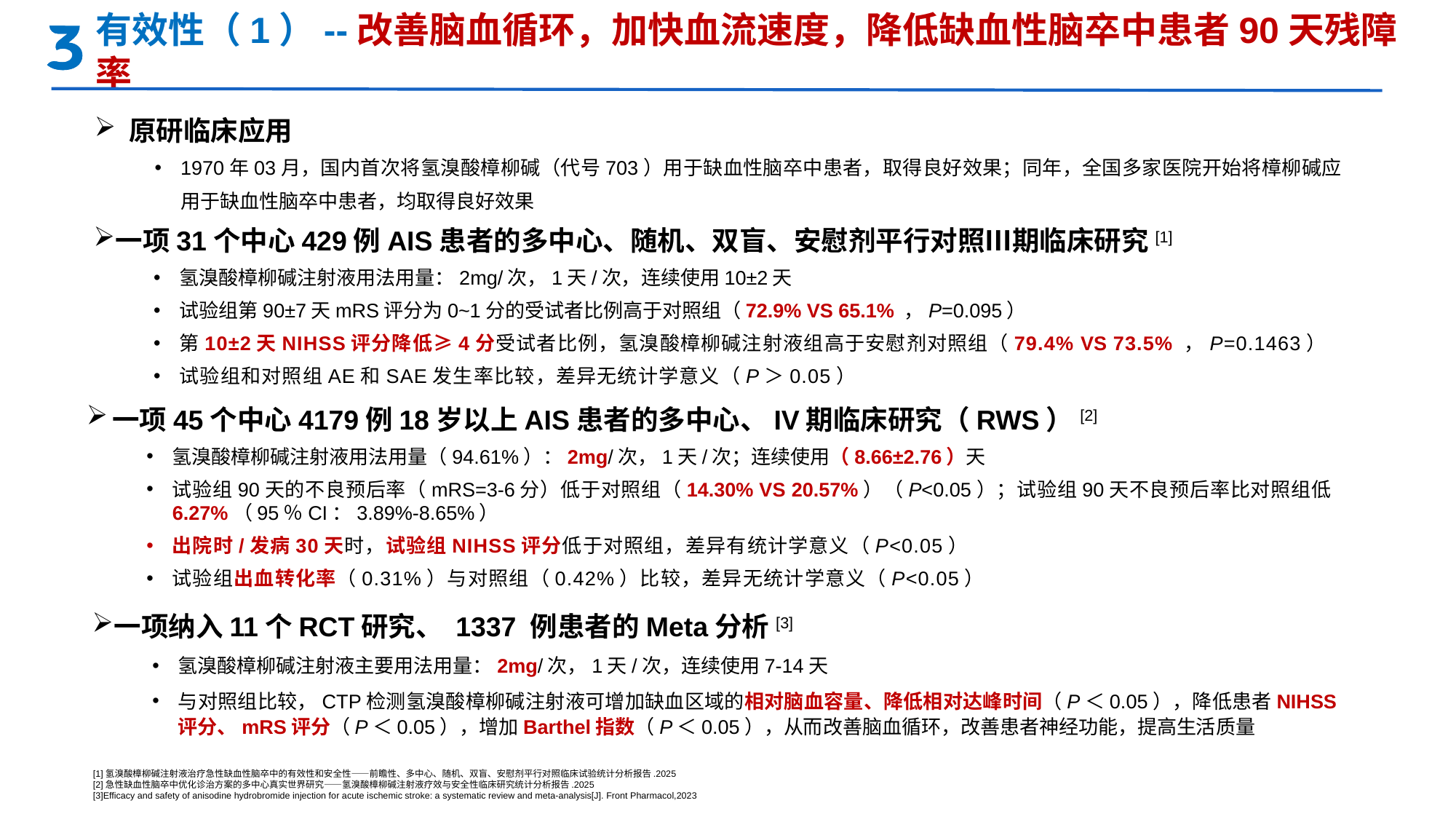

有效性（1）--改善脑血循环，加快血流速度，降低缺血性脑卒中患者90天残障率

原研临床应用
1970年03月，国内首次将氢溴酸樟柳碱（代号703）用于缺血性脑卒中患者，取得良好效果；同年，全国多家医院开始将樟柳碱应用于缺血性脑卒中患者，均取得良好效果
一项31个中心429例AIS患者的多中心、随机、双盲、安慰剂平行对照Ⅲ期临床研究[1]
氢溴酸樟柳碱注射液用法用量：2mg/次，1天/次，连续使用10±2天
试验组第90±7天mRS评分为0~1分的受试者比例高于对照组（72.9% VS 65.1% ，P=0.095）
第10±2天NIHSS评分降低≥4分受试者比例，氢溴酸樟柳碱注射液组高于安慰剂对照组（79.4% VS 73.5% ，P=0.1463）
试验组和对照组AE和SAE发生率比较，差异无统计学意义（P＞0.05）
一项45个中心4179例18岁以上AIS患者的多中心、IV期临床研究（RWS）[2]
氢溴酸樟柳碱注射液用法用量（94.61%）：2mg/次，1天/次；连续使用（8.66±2.76）天
试验组90天的不良预后率（mRS=3-6分）低于对照组（14.30% VS 20.57%）（P<0.05）；试验组90天不良预后率比对照组低6.27%（95％CI：3.89%-8.65%）
出院时/发病30天时，试验组NIHSS评分低于对照组，差异有统计学意义（P<0.05）
试验组出血转化率（0.31%）与对照组（0.42%）比较，差异无统计学意义（P<0.05）
一项纳入11个RCT研究、 1337 例患者的Meta分析[3]
氢溴酸樟柳碱注射液主要用法用量：2mg/次，1天/次，连续使用7-14天
与对照组比较，CTP检测氢溴酸樟柳碱注射液可增加缺血区域的相对脑血容量、降低相对达峰时间（P＜0.05），降低患者NIHSS评分、mRS评分（P＜0.05），增加Barthel指数（P＜0.05），从而改善脑血循环，改善患者神经功能，提高生活质量
[1]氢溴酸樟柳碱注射液治疗急性缺血性脑卒中的有效性和安全性——前瞻性、多中心、随机、双盲、安慰剂平行对照临床试验统计分析报告.2025
[2]急性缺血性脑卒中优化诊治方案的多中心真实世界研究——氢溴酸樟柳碱注射液疗效与安全性临床研究统计分析报告.2025
[3]Efficacy and safety of anisodine hydrobromide injection for acute ischemic stroke: a systematic review and meta-analysis[J]. Front Pharmacol,2023